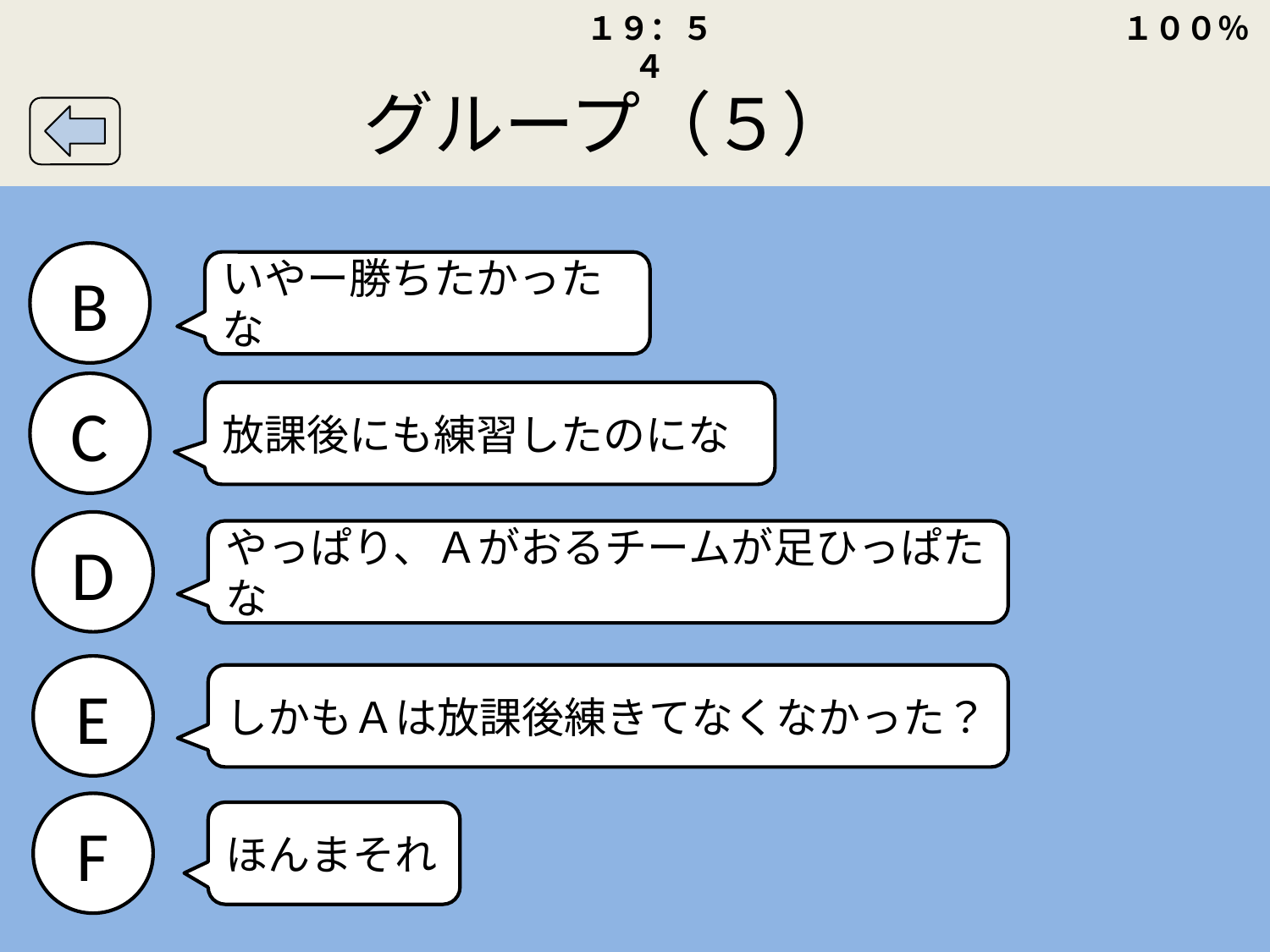

１９：５４
１００％
グループ（５）

B
いやー勝ちたかったな
C
放課後にも練習したのにな
D
やっぱり、Ａがおるチームが足ひっぱたな
E
しかもＡは放課後練きてなくなかった？
F
ほんまそれ